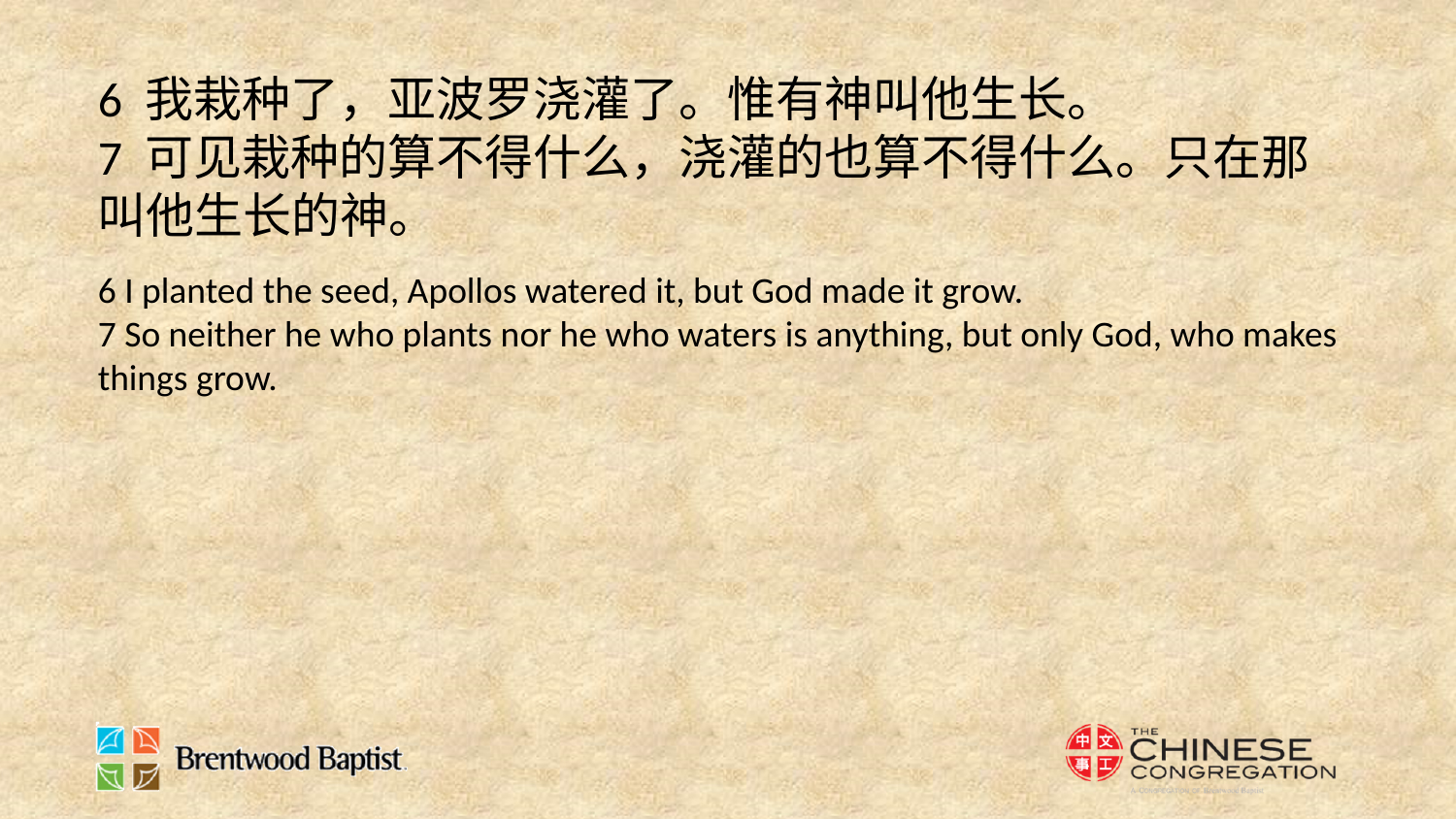

6 我栽种了，亚波罗浇灌了。惟有神叫他生长。
7 可见栽种的算不得什么，浇灌的也算不得什么。只在那叫他生长的神。

6 I planted the seed, Apollos watered it, but God made it grow.
7 So neither he who plants nor he who waters is anything, but only God, who makes things grow.